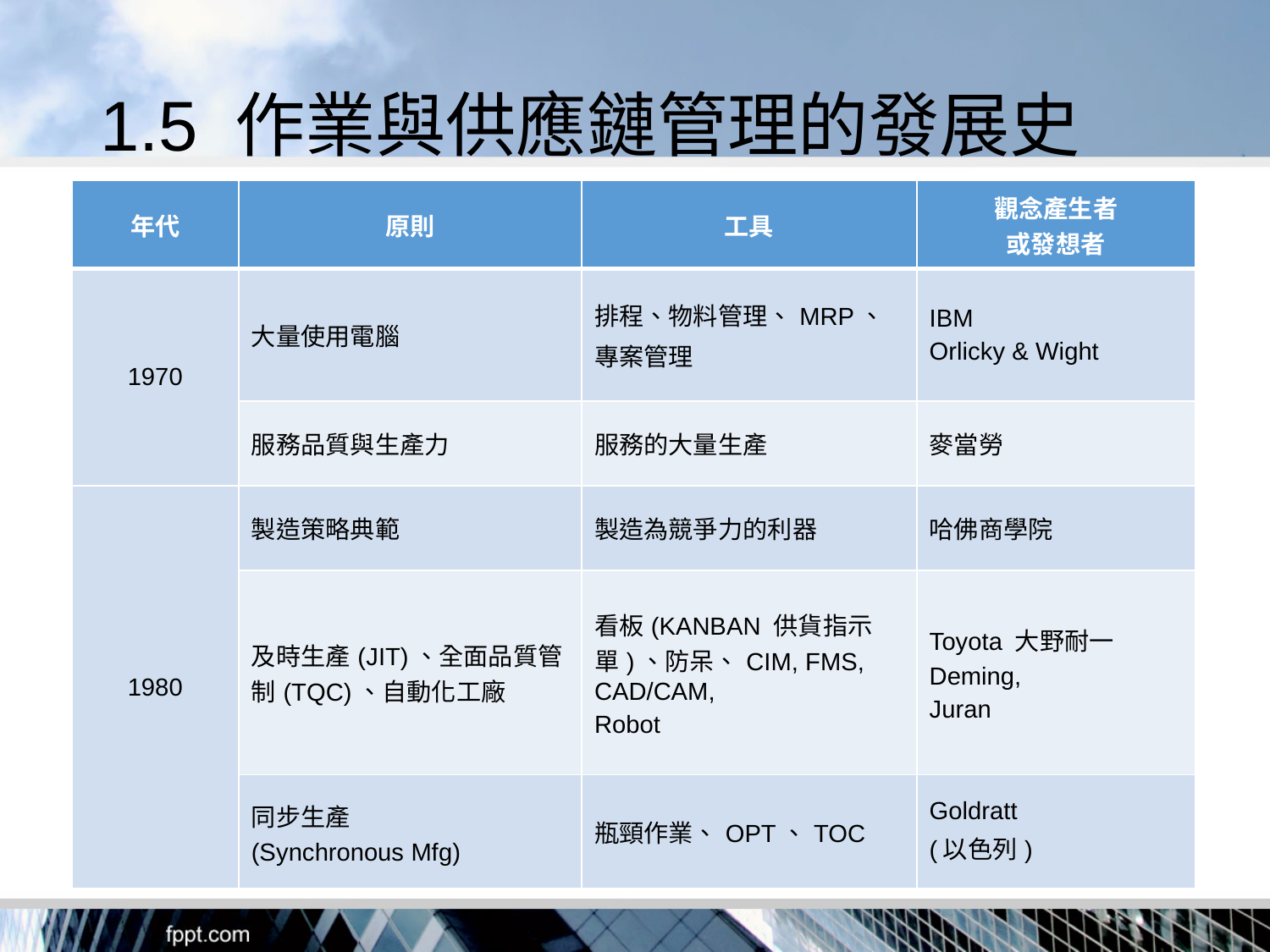

# 1.5 作業與供應鏈管理的發展史
| 年代 | 原則 | 工具 | 觀念產生者 或發想者 |
| --- | --- | --- | --- |
| 1970 | 大量使用電腦 | 排程、物料管理、MRP、 專案管理 | IBM Orlicky & Wight |
|  | 服務品質與生產力 | 服務的大量生產 | 麥當勞 |
| 1980 | 製造策略典範 | 製造為競爭力的利器 | 哈佛商學院 |
|  | 及時生產(JIT)、全面品質管制(TQC)、自動化工廠 | 看板(KANBAN 供貨指示單)、防呆、CIM, FMS, CAD/CAM, Robot | Toyota 大野耐一 Deming, Juran |
|  | 同步生產 (Synchronous Mfg) | 瓶頸作業、OPT、TOC | Goldratt (以色列) |